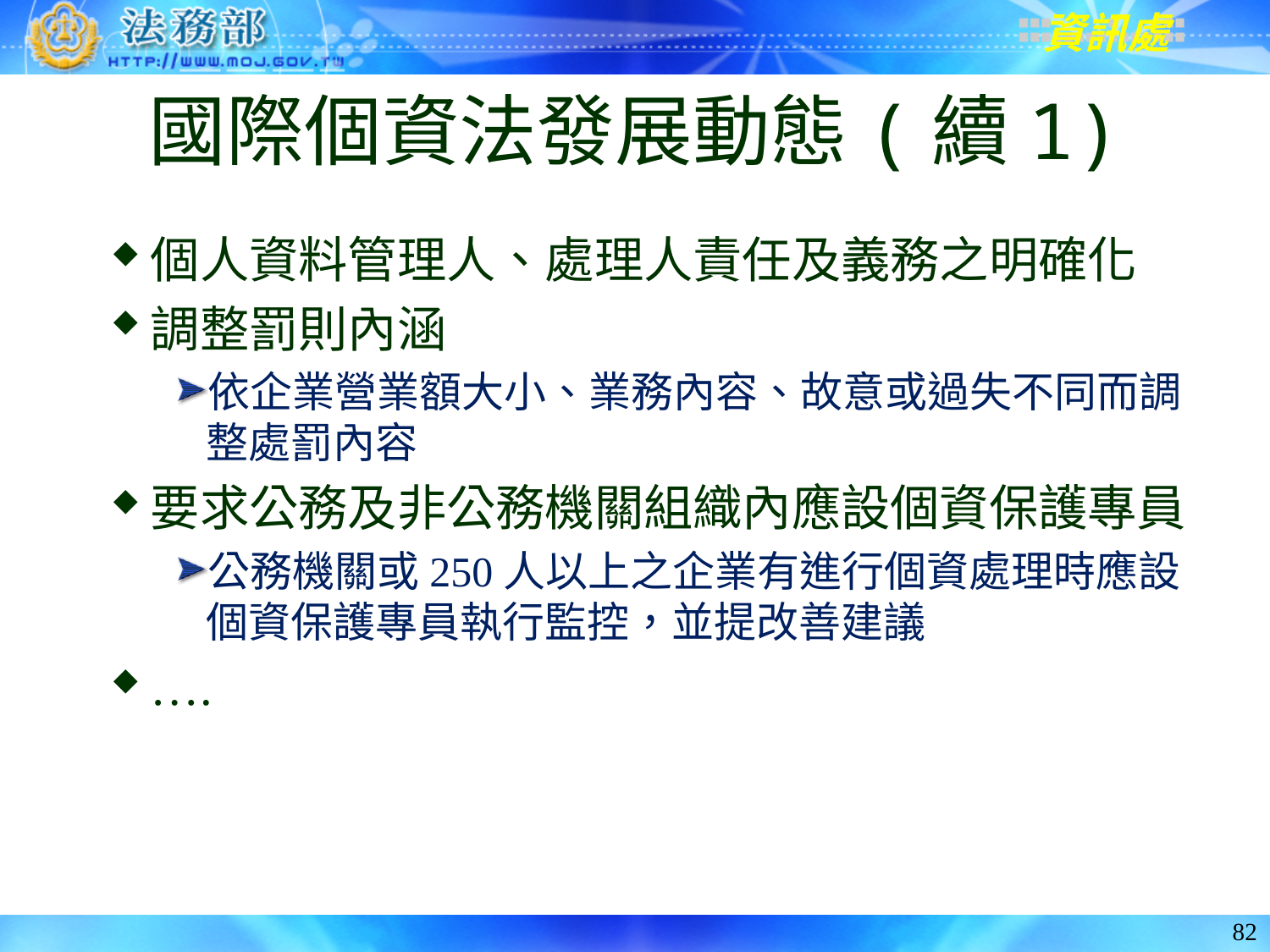

# 國際個資法發展動態(續1)
個人資料管理人、處理人責任及義務之明確化
調整罰則內涵
依企業營業額大小、業務內容、故意或過失不同而調整處罰內容
要求公務及非公務機關組織內應設個資保護專員
公務機關或250人以上之企業有進行個資處理時應設個資保護專員執行監控，並提改善建議
….